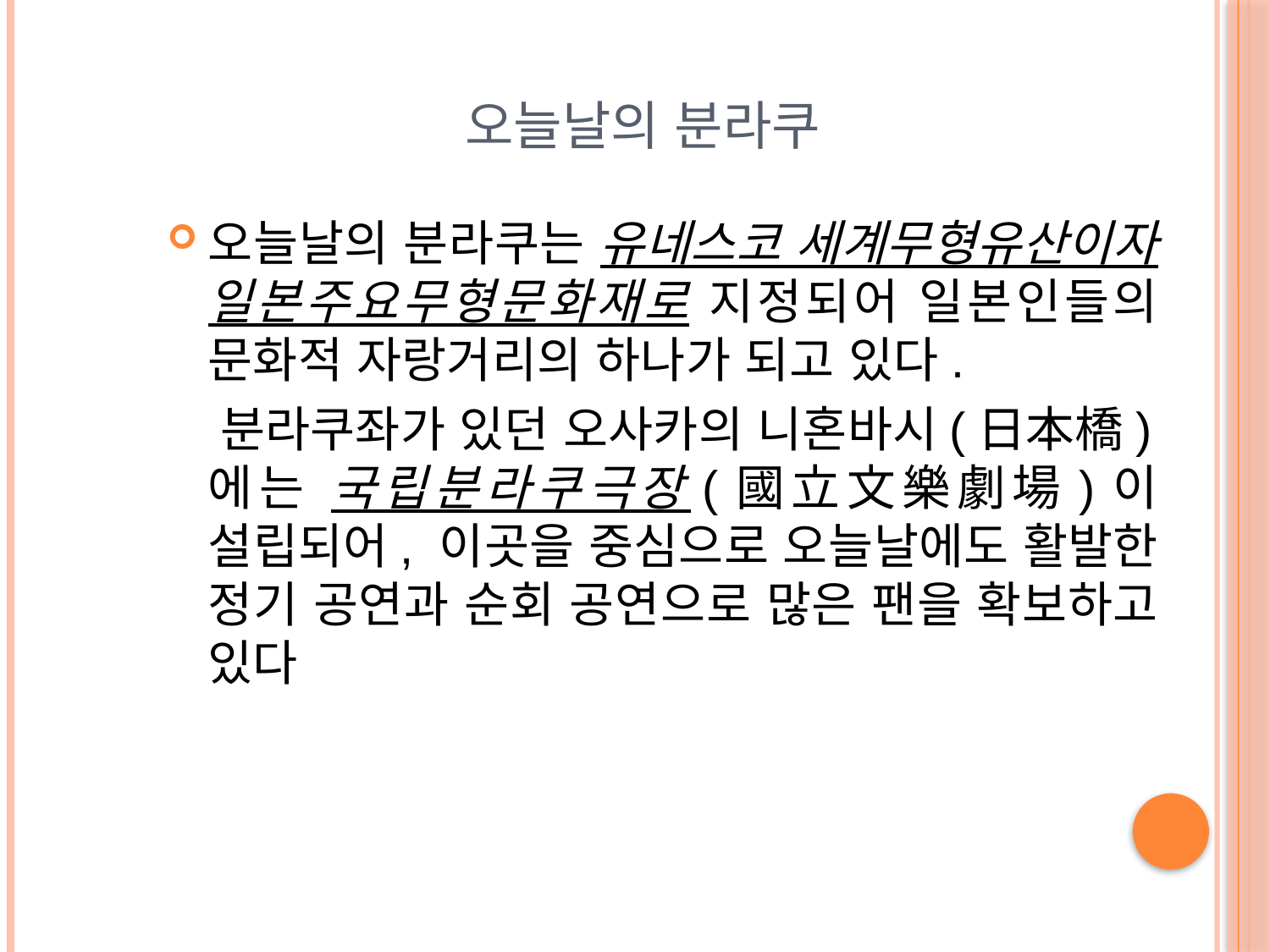

# 오늘날의 분라쿠
오늘날의 분라쿠는 유네스코 세계무형유산이자 일본주요무형문화재로 지정되어 일본인들의 문화적 자랑거리의 하나가 되고 있다.
   분라쿠좌가 있던 오사카의 니혼바시(日本橋)에는 국립분라쿠극장(國立文樂劇場)이 설립되어, 이곳을 중심으로 오늘날에도 활발한 정기 공연과 순회 공연으로 많은 팬을 확보하고 있다